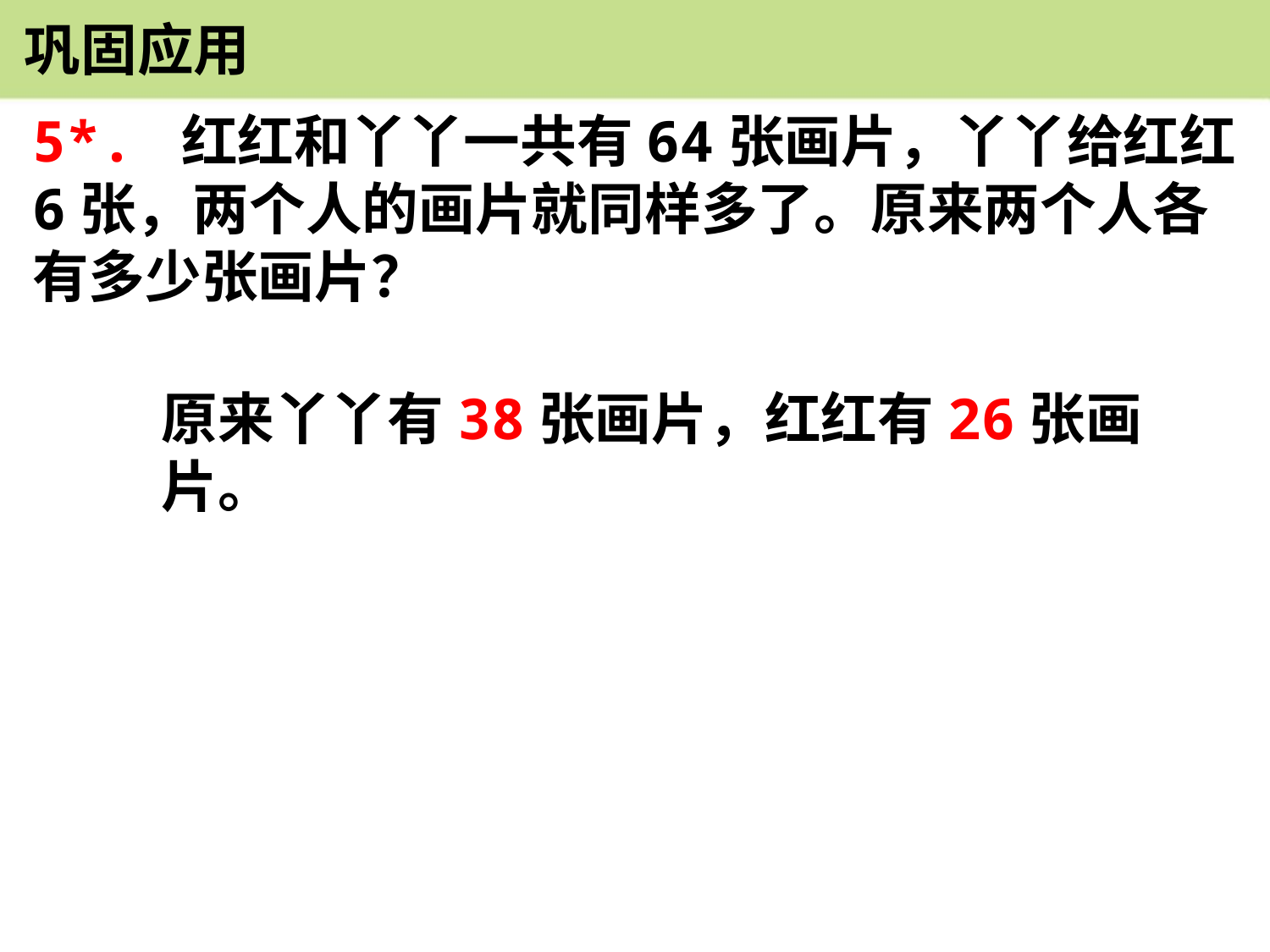

巩固应用
5*. 红红和丫丫一共有64张画片，丫丫给红红6张，两个人的画片就同样多了。原来两个人各有多少张画片？
原来丫丫有38张画片，红红有26张画片。